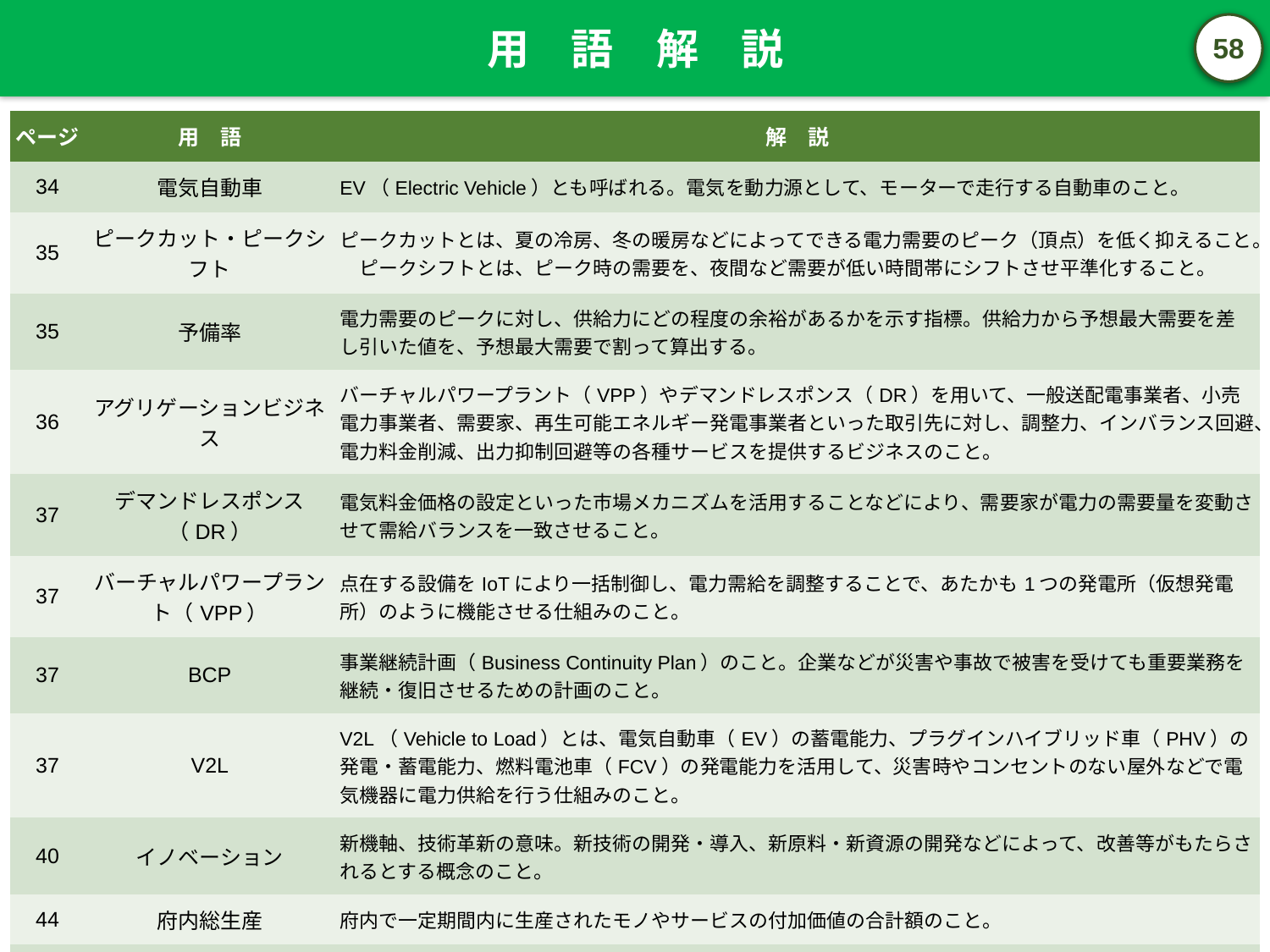

用　語　解　説
58
| ページ | 用　語 | 解　説 |
| --- | --- | --- |
| 34 | 電気自動車 | EV（Electric Vehicle）とも呼ばれる。電気を動力源として、モーターで走行する自動車のこと。 |
| 35 | ピークカット・ピークシフト | ピークカットとは、夏の冷房、冬の暖房などによってできる電力需要のピーク（頂点）を低く抑えること。　ピークシフトとは、ピーク時の需要を、夜間など需要が低い時間帯にシフトさせ平準化すること。 |
| 35 | 予備率 | 電力需要のピークに対し、供給力にどの程度の余裕があるかを示す指標。供給力から予想最大需要を差し引いた値を、予想最大需要で割って算出する。 |
| 36 | アグリゲーションビジネス | バーチャルパワープラント（VPP）やデマンドレスポンス（DR）を用いて、一般送配電事業者、小売電力事業者、需要家、再生可能エネルギー発電事業者といった取引先に対し、調整力、インバランス回避、電力料金削減、出力抑制回避等の各種サービスを提供するビジネスのこと。 |
| 37 | デマンドレスポンス（DR） | 電気料金価格の設定といった市場メカニズムを活用することなどにより、需要家が電力の需要量を変動させて需給バランスを一致させること。 |
| 37 | バーチャルパワープラント（VPP） | 点在する設備をIoTにより一括制御し、電力需給を調整することで、あたかも1つの発電所（仮想発電所）のように機能させる仕組みのこと。 |
| 37 | BCP | 事業継続計画（Business Continuity Plan）のこと。企業などが災害や事故で被害を受けても重要業務を継続・復旧させるための計画のこと。 |
| 37 | V2L | V2L（Vehicle to Load）とは、電気自動車（EV）の蓄電能力、プラグインハイブリッド車（PHV）の 発電・蓄電能力、燃料電池車（FCV）の発電能力を活用して、災害時やコンセントのない屋外などで電気機器に電力供給を行う仕組みのこと。 |
| 40 | イノベーション | 新機軸、技術革新の意味。新技術の開発・導入、新原料・新資源の開発などによって、改善等がもたらされるとする概念のこと。 |
| 44 | 府内総生産 | 府内で一定期間内に生産されたモノやサービスの付加価値の合計額のこと。 |
| 47 | オフグリッド | 電力会社などの送電網につながっていない電力システム、独立電源のこと。 |